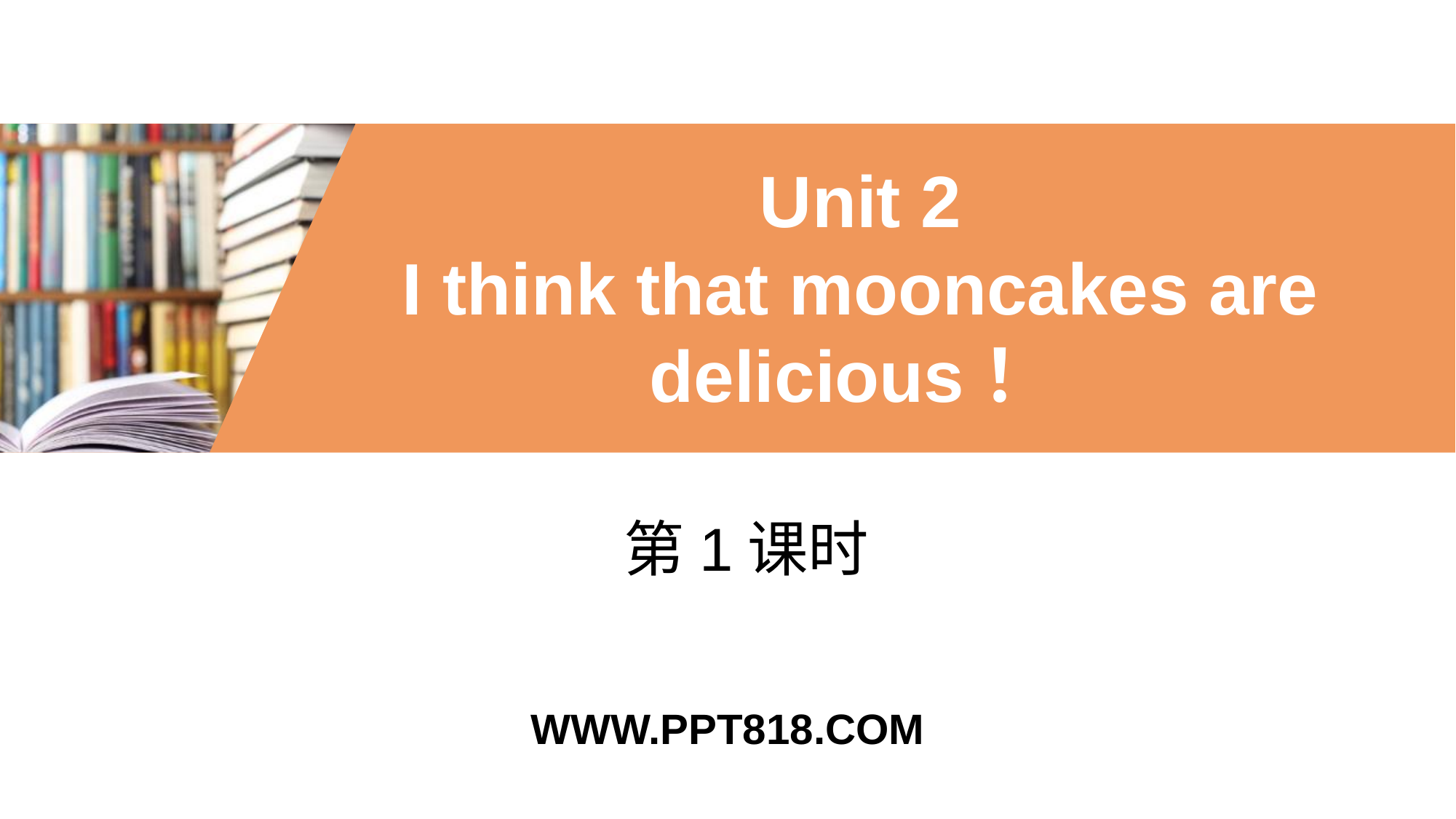

Unit 2
I think that mooncakes are delicious！
第1课时
WWW.PPT818.COM